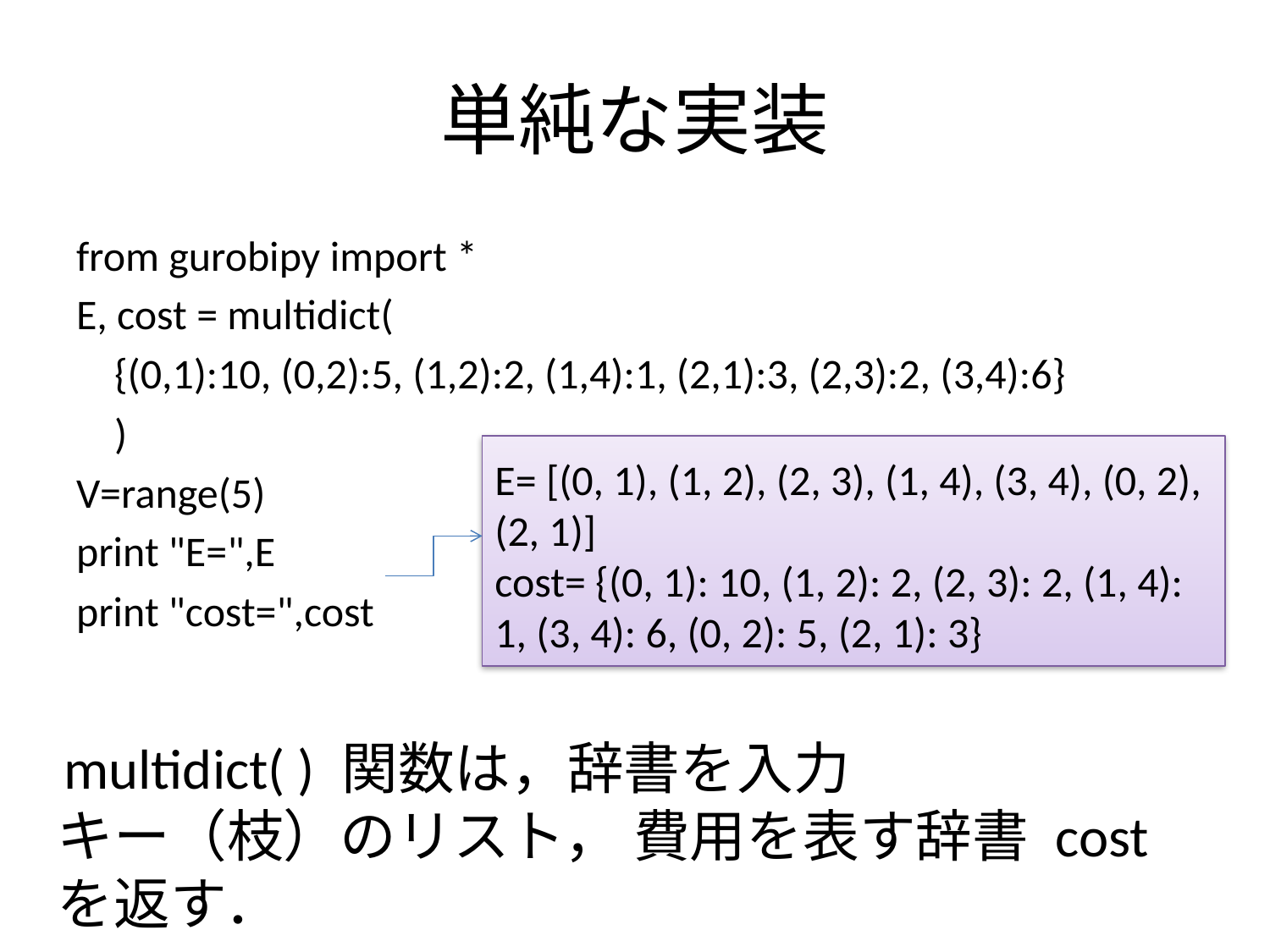

# 単純な実装
from gurobipy import *
E, cost = multidict(
    {(0,1):10, (0,2):5, (1,2):2, (1,4):1, (2,1):3, (2,3):2, (3,4):6}
    )
V=range(5)
print "E=",E
print "cost=",cost

E= [(0, 1), (1, 2), (2, 3), (1, 4), (3, 4), (0, 2), (2, 1)]
cost= {(0, 1): 10, (1, 2): 2, (2, 3): 2, (1, 4): 1, (3, 4): 6, (0, 2): 5, (2, 1): 3}
 multidict( ) 関数は，辞書を入力
キー（枝）のリスト， 費用を表す辞書 cost を返す．